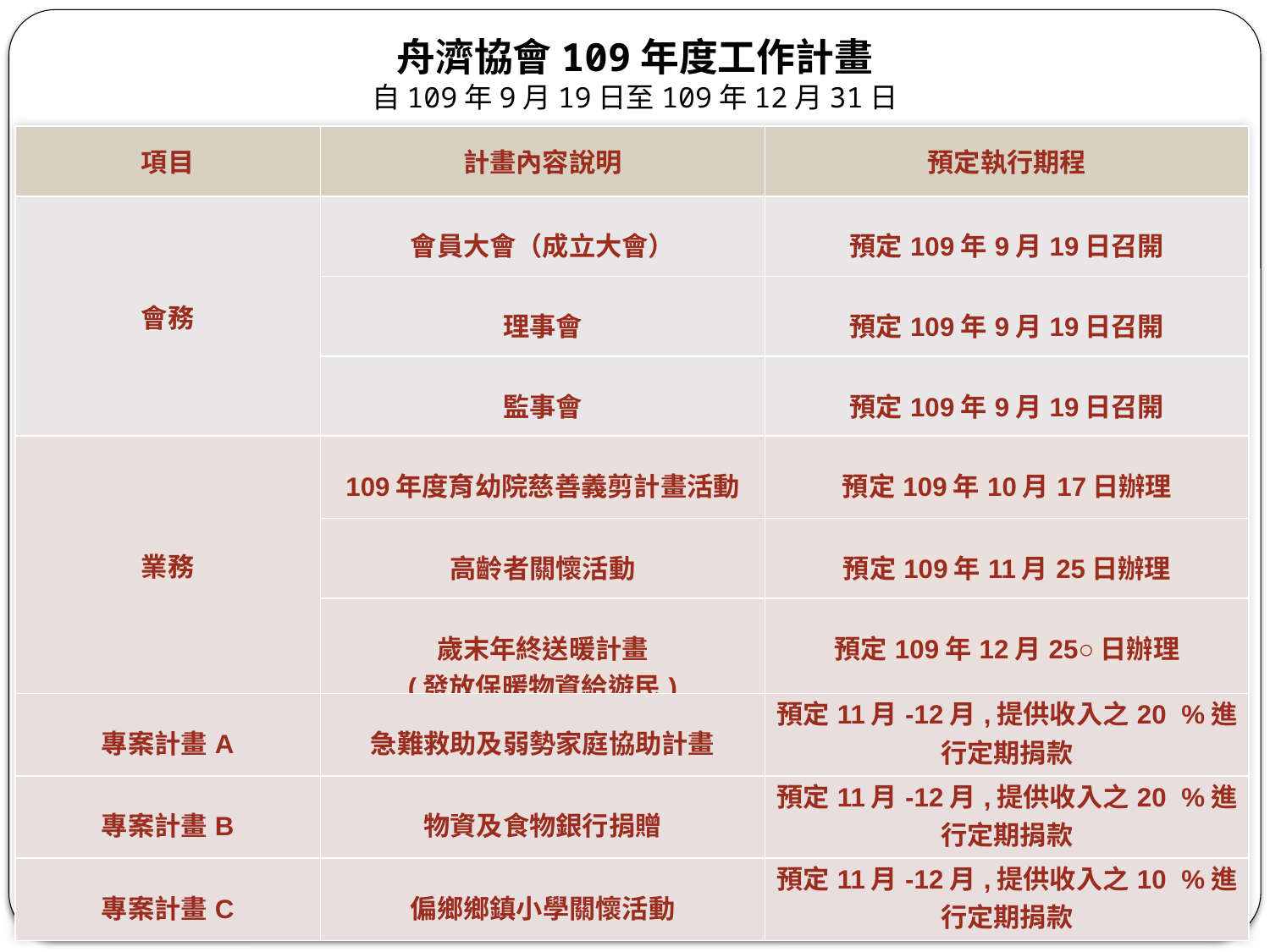

舟濟協會109年度工作計畫
自109年9月19日至109年12月31日
| 項目 | 計畫內容說明 | 預定執行期程 |
| --- | --- | --- |
| 會務 | 會員大會（成立大會） | 預定109年9月19日召開 |
|  | 理事會 | 預定109年9月19日召開 |
|  | 監事會 | 預定109年9月19日召開 |
| 業務 | 109年度育幼院慈善義剪計畫活動 | 預定109年10月17日辦理 |
|  | 高齡者關懷活動 | 預定109年11月25日辦理 |
|  | 歲末年終送暖計畫 (發放保暖物資給遊民) | 預定109年12月25○日辦理 |
| 專案計畫A | 急難救助及弱勢家庭協助計畫 | 預定11月-12月,提供收入之20 %進行定期捐款 |
| 專案計畫B | 物資及食物銀行捐贈 | 預定11月-12月,提供收入之20 %進行定期捐款 |
| 專案計畫C | 偏鄉鄉鎮小學關懷活動 | 預定11月-12月,提供收入之10 %進行定期捐款 |